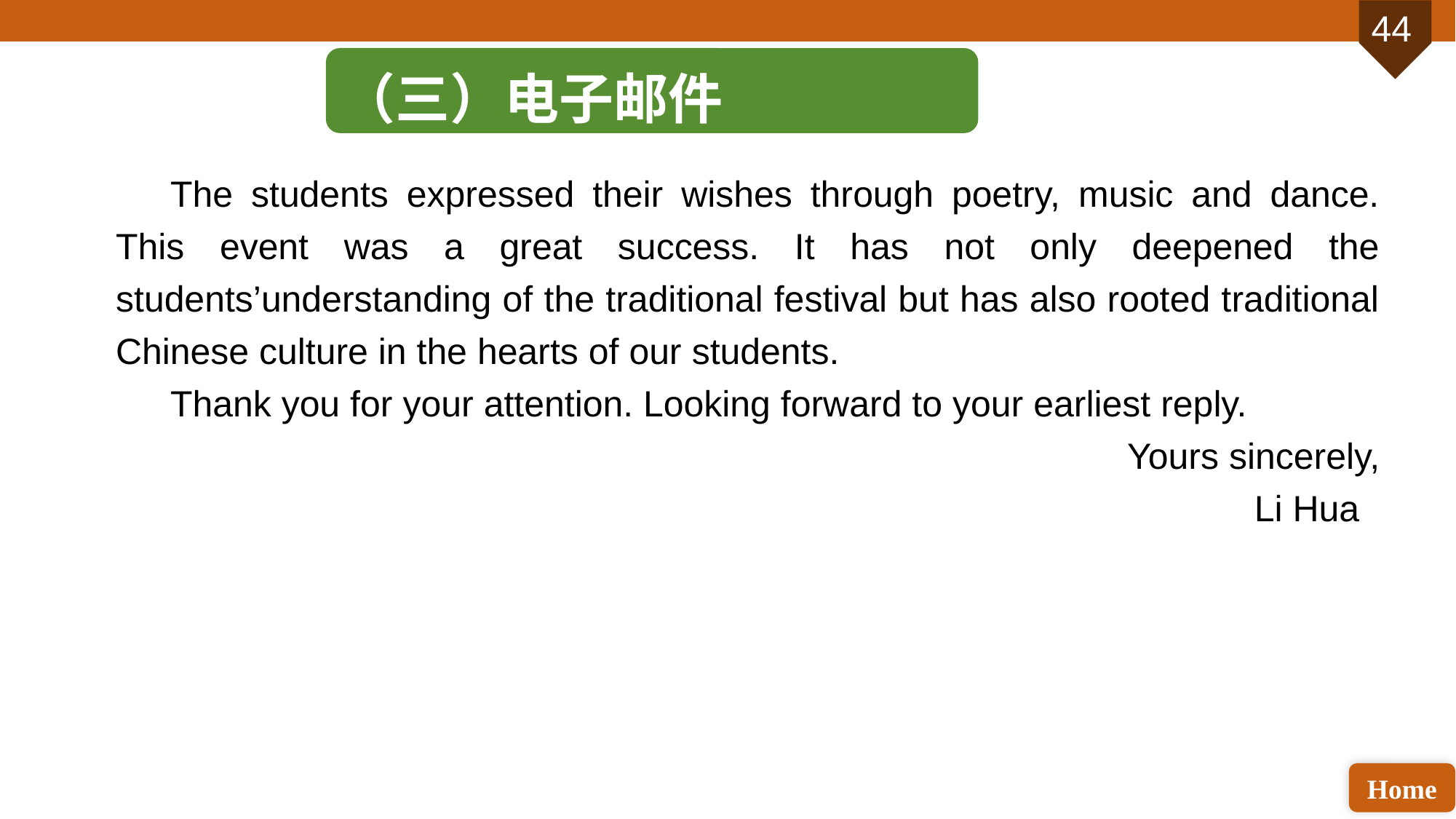

（三）电子邮件
The students expressed their wishes through poetry, music and dance. This event was a great success. It has not only deepened the students’understanding of the traditional festival but has also rooted traditional Chinese culture in the hearts of our students.
Thank you for your attention. Looking forward to your earliest reply.
Yours sincerely,
Li Hua